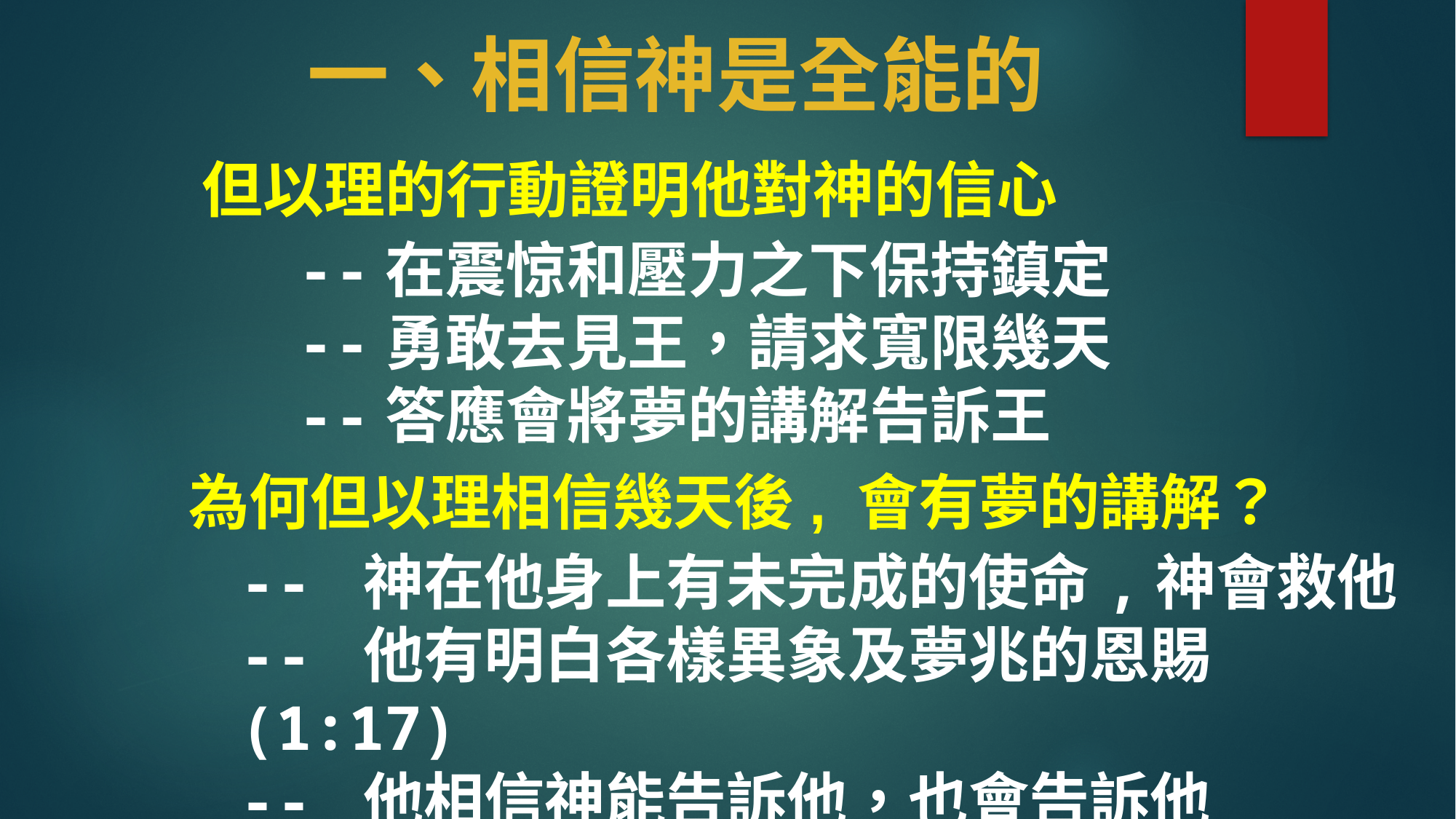

# 一、相信神是全能的
但以理的行動證明他對神的信心
--在震惊和壓力之下保持鎮定
--勇敢去見王，請求寬限幾天
--答應會將夢的講解告訴王
為何但以理相信幾天後, 會有夢的講解？
-- 神在他身上有未完成的使命,神會救他
-- 他有明白各樣異象及夢兆的恩賜 (1:17)
-- 他相信神能告訴他，也會告訴他